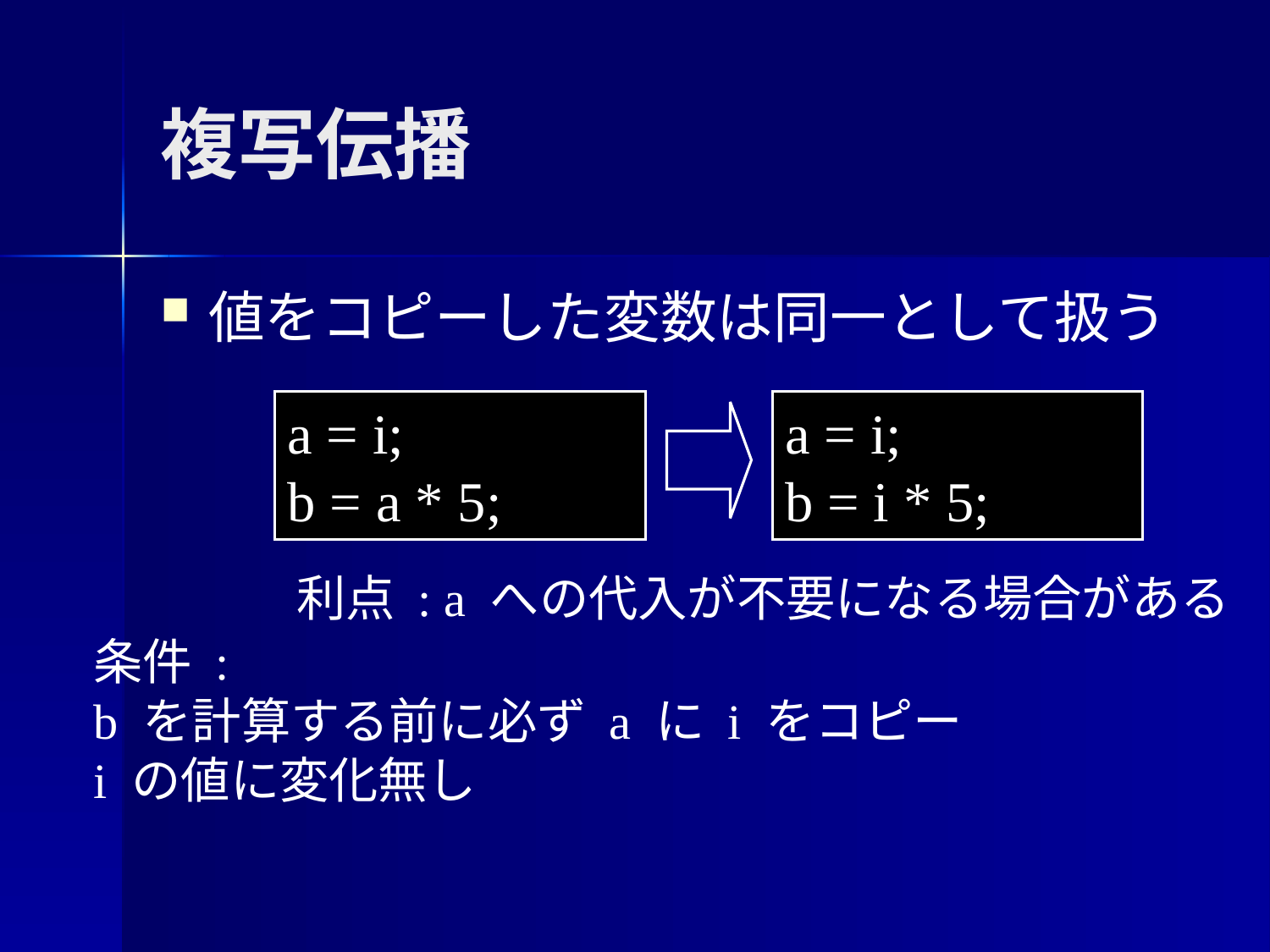

複写伝播
値をコピーした変数は同一として扱う
a = i;
b = a * 5;
a = i;
b = i * 5;

利点 : a への代入が不要になる場合がある
条件 :
b を計算する前に必ず a に i をコピー
i の値に変化無し